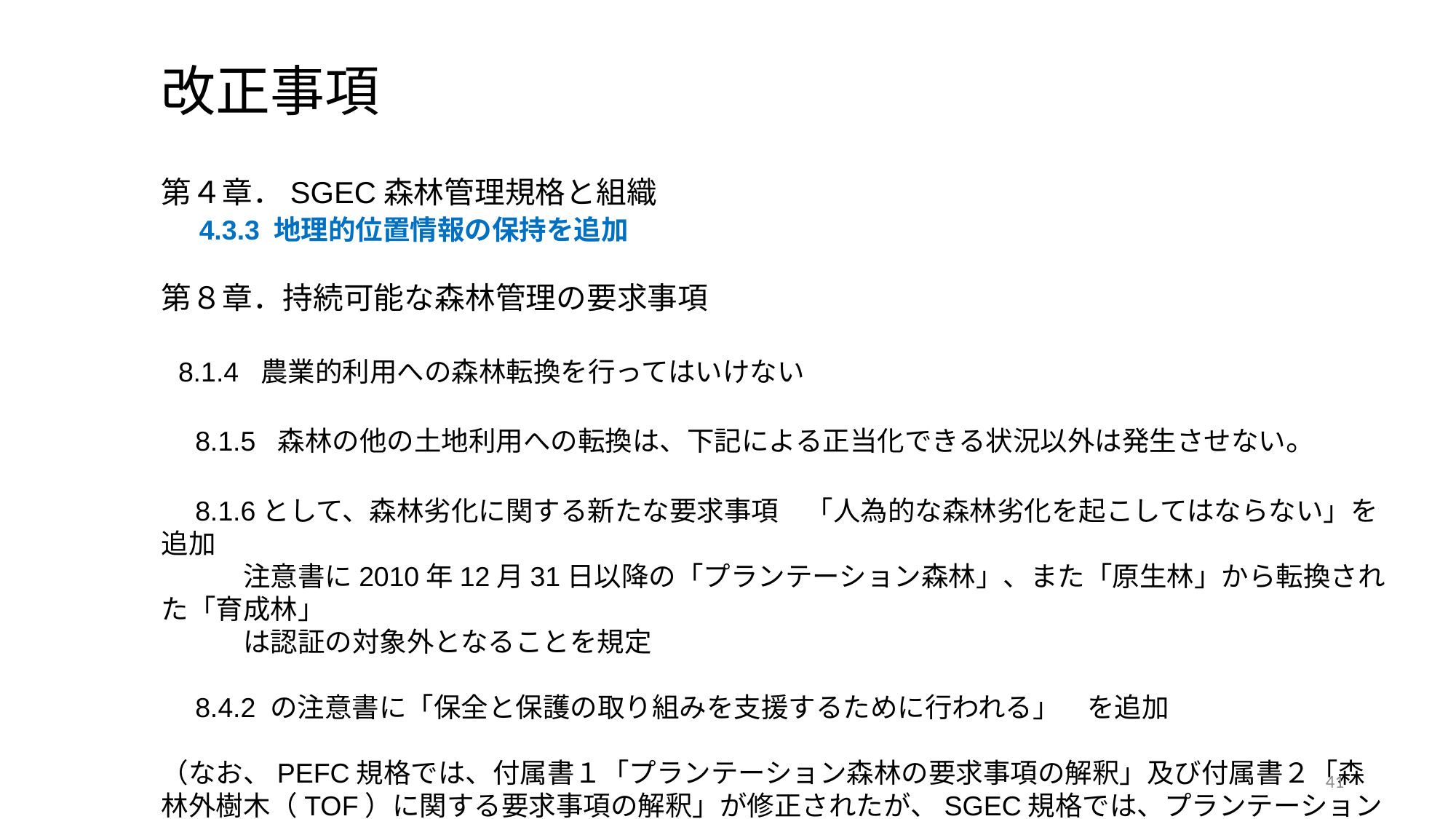

改正事項

第４章．SGEC森林管理規格と組織
　4.3.3 地理的位置情報の保持を追加

第８章．持続可能な森林管理の要求事項

  8.1.4  農業的利用への森林転換を行ってはいけない

　8.1.5  森林の他の土地利用への転換は、下記による正当化できる状況以外は発生させない。

　8.1.6として、森林劣化に関する新たな要求事項　「人為的な森林劣化を起こしてはならない」を追加
　　　注意書に2010年12月31日以降の「プランテーション森林」、また「原生林」から転換された「育成林」
　　　は認証の対象外となることを規定

　8.4.2 の注意書に「保全と保護の取り組みを支援するために行われる」　を追加

（なお、PEFC規格では、付属書１「プランテーション森林の要求事項の解釈」及び付属書２「森林外樹木（TOF）に関する要求事項の解釈」が修正されたが、SGEC規格では、プランテーション森林、TOFを対象とはしていない。）

41